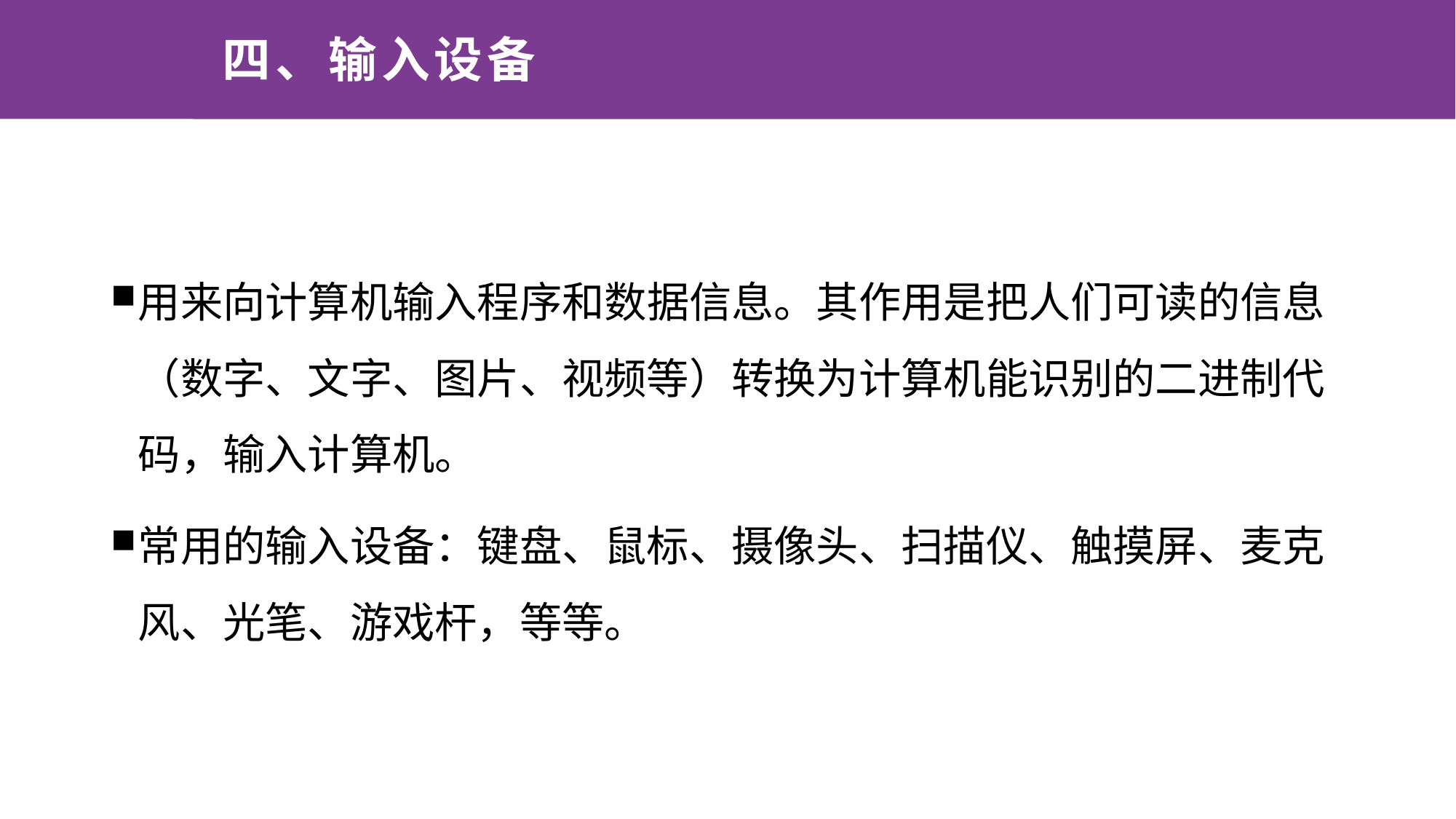

# 四、输入设备
用来向计算机输入程序和数据信息。其作用是把人们可读的信息（数字、文字、图片、视频等）转换为计算机能识别的二进制代码，输入计算机。
常用的输入设备：键盘、鼠标、摄像头、扫描仪、触摸屏、麦克风、光笔、游戏杆，等等。